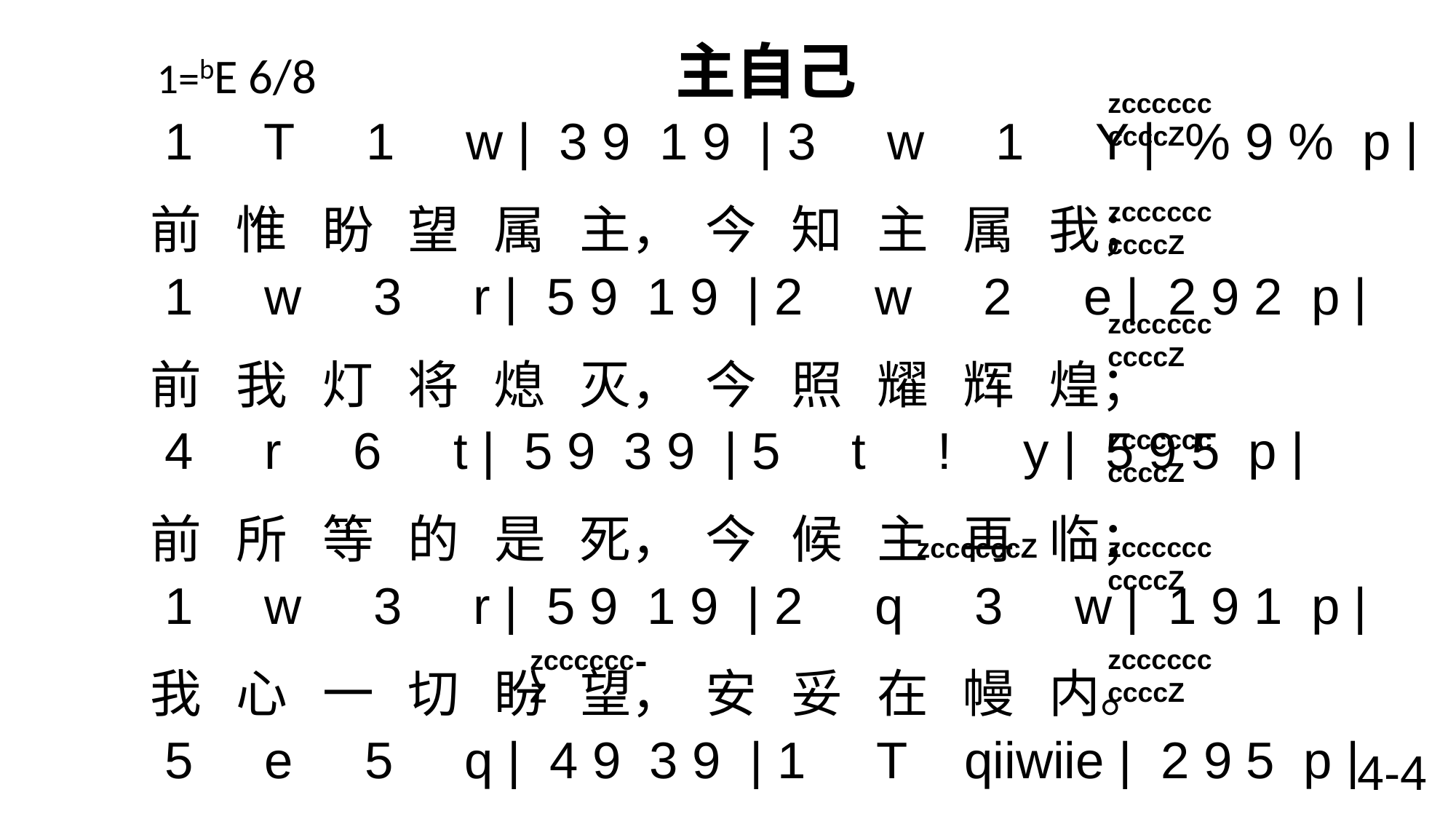

# 1=bE 6/8                              主自己
zccccccccccZ
 1     T     1     w |  3 9  1 9  | 3     w     1     Y |  % 9 %  p |
前   惟   盼   望   属   主，  今   知   主   属   我；
 1     w     3     r |  5 9  1 9  | 2     w     2     e |  2 9 2  p |
前   我   灯   将   熄   灭，  今   照   耀   辉   煌；
 4     r     6     t |  5 9  3 9  | 5     t     !     y |  5 9 5  p |
前   所   等   的   是   死，  今   候   主   再   临；
 1     w     3     r |  5 9  1 9  | 2     q     3     w |  1 9 1  p |
我   心   一   切   盼   望，  安   妥   在   幔   内。
 5     e     5     q |  4 9  3 9  | 1     T    qiiwiie |  2 9 5  p |
永   远   高   举   耶   稣，  赞   美   主   不   息，
 5     e     2     q |  4  y  5     t | !    t    3   w |  1 9 1  p \
一   切   在   耶   稣   里，因  祂 是  我 一   切。
zccccccccccZ
zccccccccccZ
zccccccccccZ
zccccccccccZ
zccccccZ
-
zccccccccccZ
zccccccZ
4-4